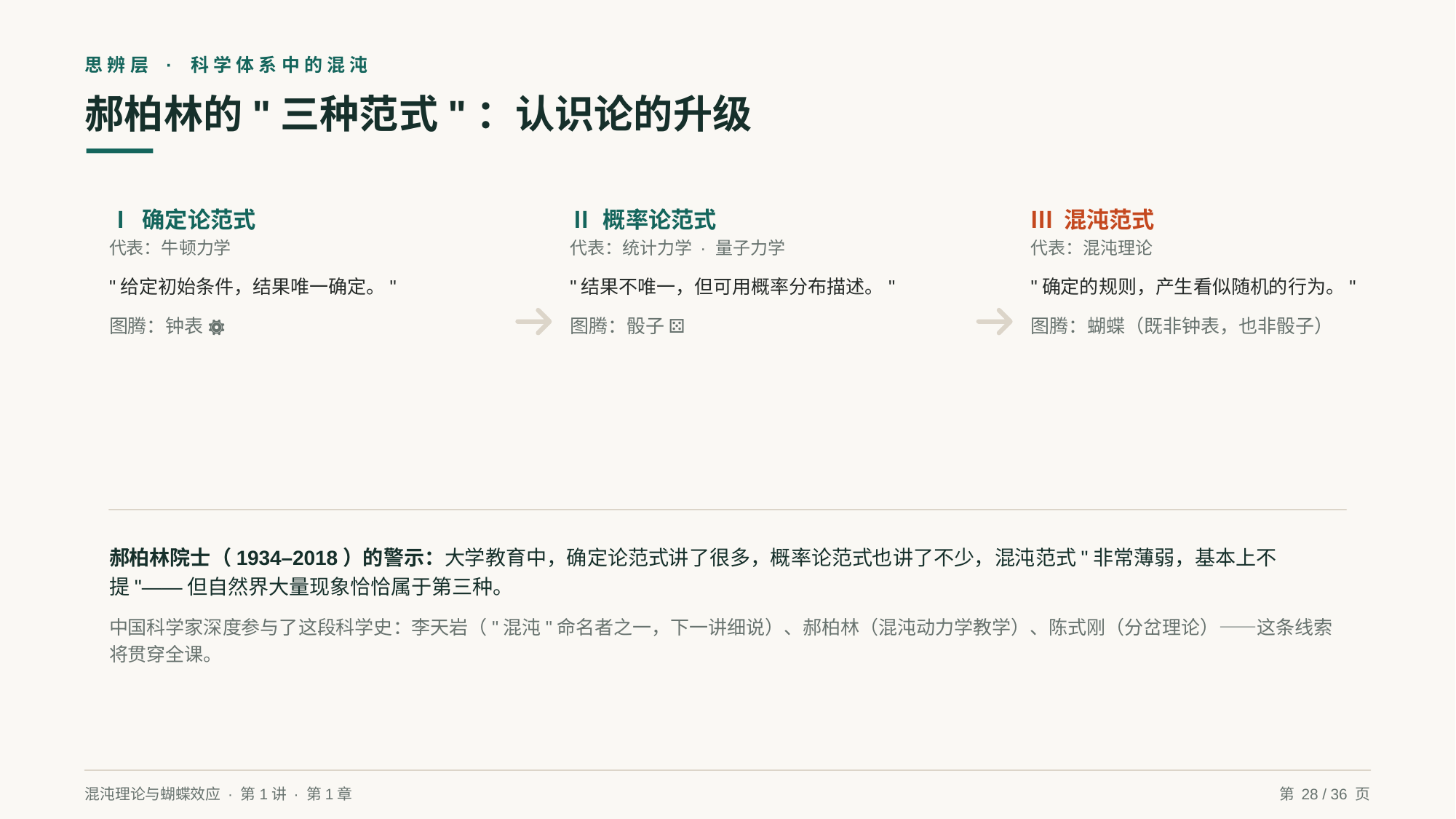

思辨层 · 科学体系中的混沌
郝柏林的"三种范式"：认识论的升级

Ⅰ 确定论范式
代表：牛顿力学
"给定初始条件，结果唯一确定。"
图腾：钟表 ⚙
Ⅱ 概率论范式
代表：统计力学 · 量子力学
"结果不唯一，但可用概率分布描述。"
图腾：骰子 ⚄
Ⅲ 混沌范式
代表：混沌理论
"确定的规则，产生看似随机的行为。"
图腾：蝴蝶（既非钟表，也非骰子）

郝柏林院士（1934–2018）的警示：大学教育中，确定论范式讲了很多，概率论范式也讲了不少，混沌范式"非常薄弱，基本上不提"——但自然界大量现象恰恰属于第三种。
中国科学家深度参与了这段科学史：李天岩（"混沌"命名者之一，下一讲细说）、郝柏林（混沌动力学教学）、陈式刚（分岔理论）——这条线索将贯穿全课。

混沌理论与蝴蝶效应 · 第1讲 · 第1章
第 28 / 36 页